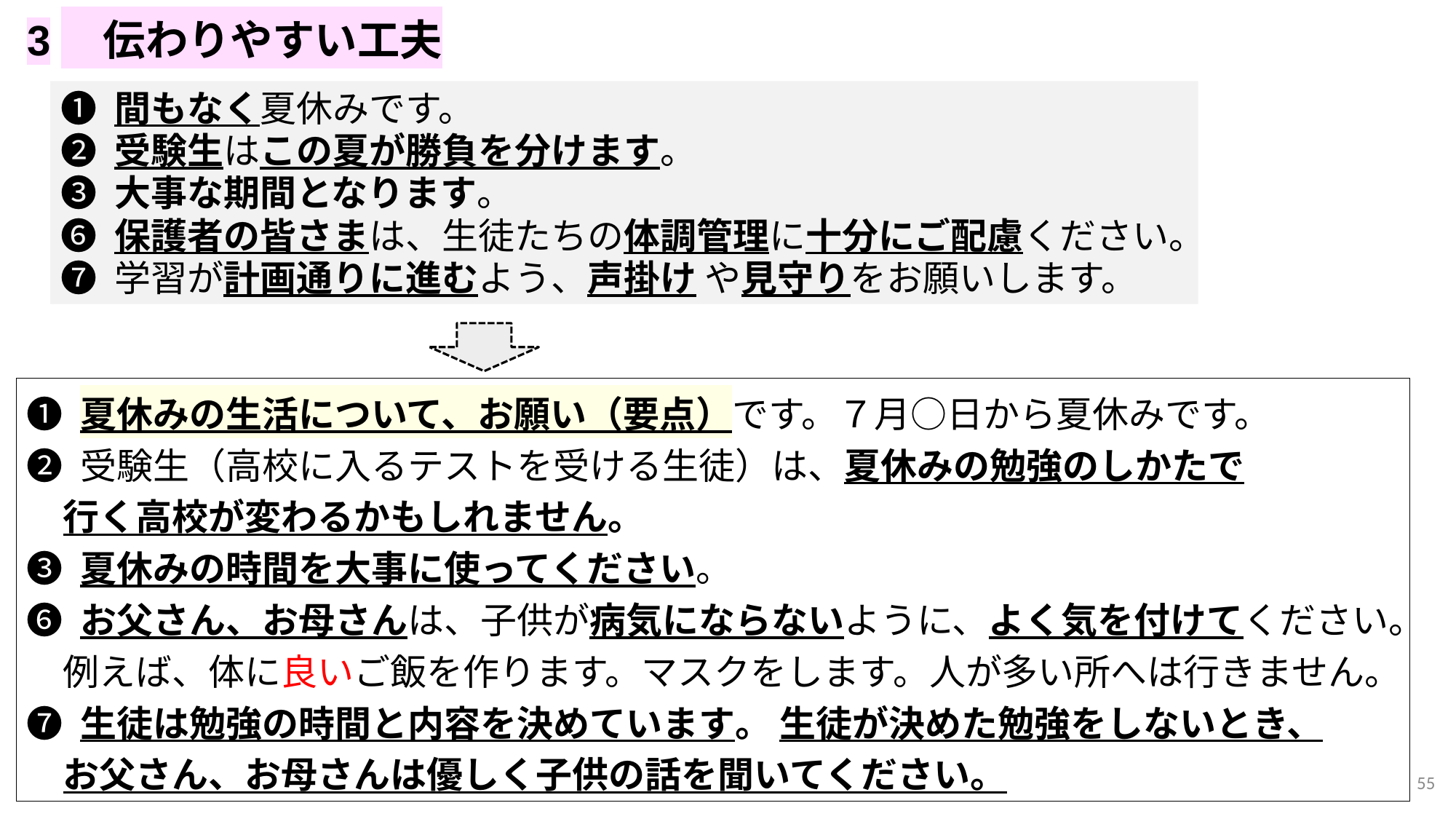

3　伝わりやすい工夫
❶ 間もなく夏休みです。
❷ 受験生はこの夏が勝負を分けます。
❸ 大事な期間となります。
❻ 保護者の皆さまは、生徒たちの体調管理に十分にご配慮ください。
❼ 学習が計画通りに進むよう、声掛け や見守りをお願いします。

❶ 夏休みの生活について、お願い（要点）です。７月○日から夏休みです。
❷ 受験生（高校に入るテストを受ける生徒）は、夏休みの勉強のしかたで
　行く高校が変わるかもしれません。
❸ 夏休みの時間を大事に使ってください。
❻ お父さん、お母さんは、子供が病気にならないように、よく気を付けてください。
　例えば、体に良いご飯を作ります。マスクをします。人が多い所へは行きません。
❼ 生徒は勉強の時間と内容を決めています。 生徒が決めた勉強をしないとき、
　お父さん、お母さんは優しく子供の話を聞いてください。
55